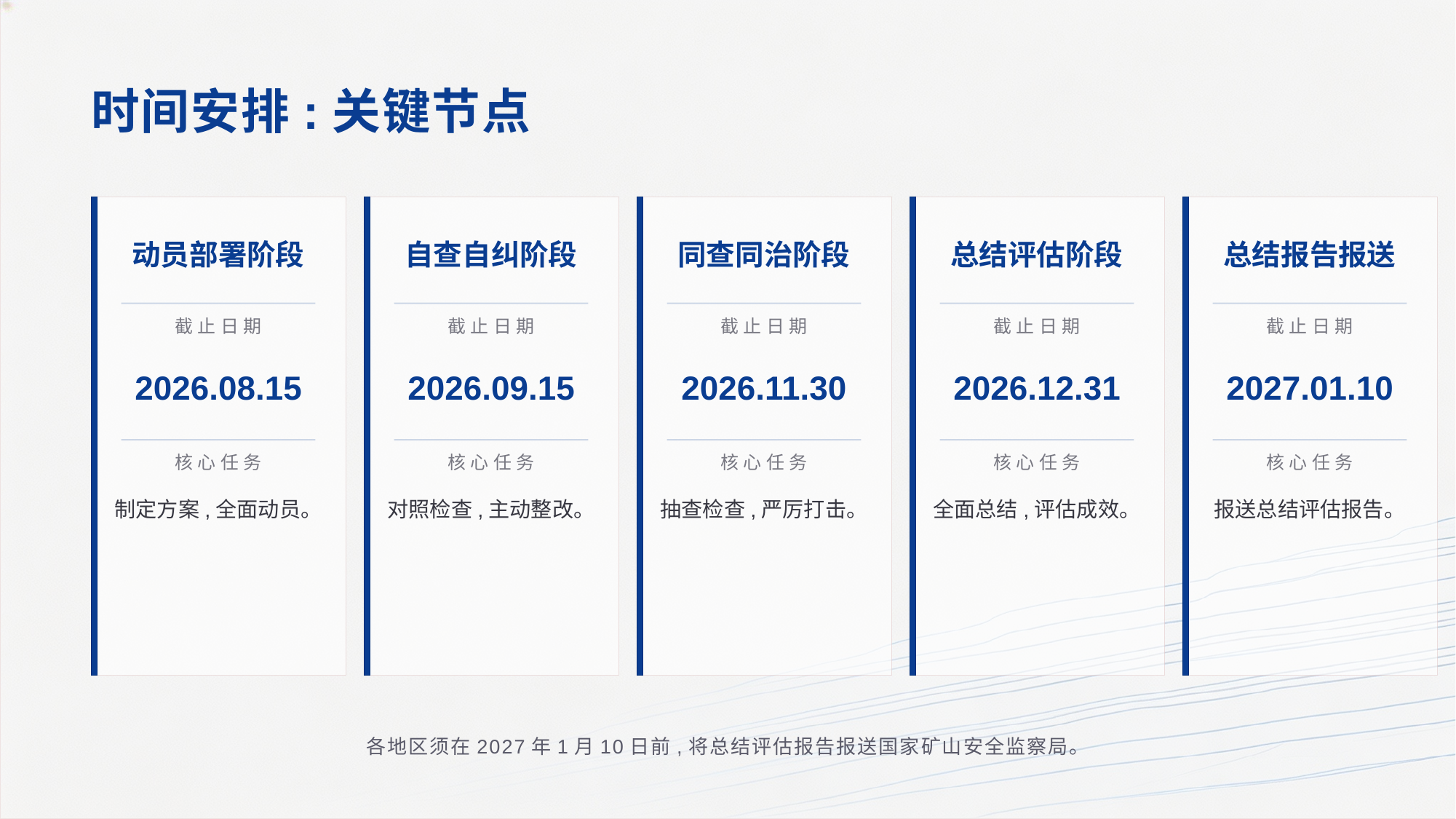

时间安排:关键节点

动员部署阶段
自查自纠阶段
同查同治阶段
总结评估阶段
总结报告报送
截止日期
截止日期
截止日期
截止日期
截止日期
2026.08.15
2026.09.15
2026.11.30
2026.12.31
2027.01.10
核心任务
核心任务
核心任务
核心任务
核心任务
制定方案,全面动员。
对照检查,主动整改。
抽查检查,严厉打击。
全面总结,评估成效。
报送总结评估报告。
各地区须在2027年1月10日前,将总结评估报告报送国家矿山安全监察局。